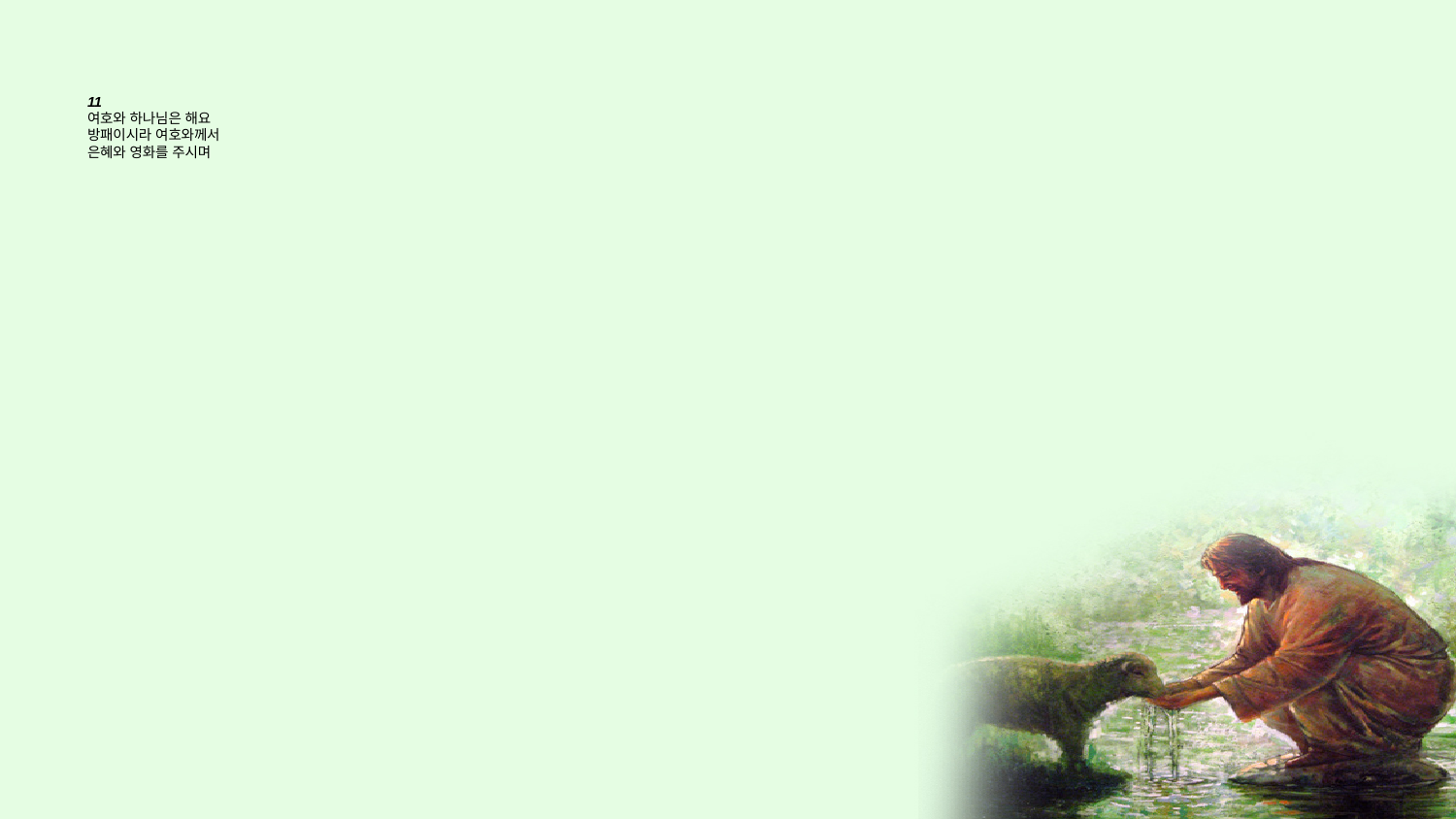

# 11 여호와 하나님은 해요 방패이시라 여호와께서 은혜와 영화를 주시며